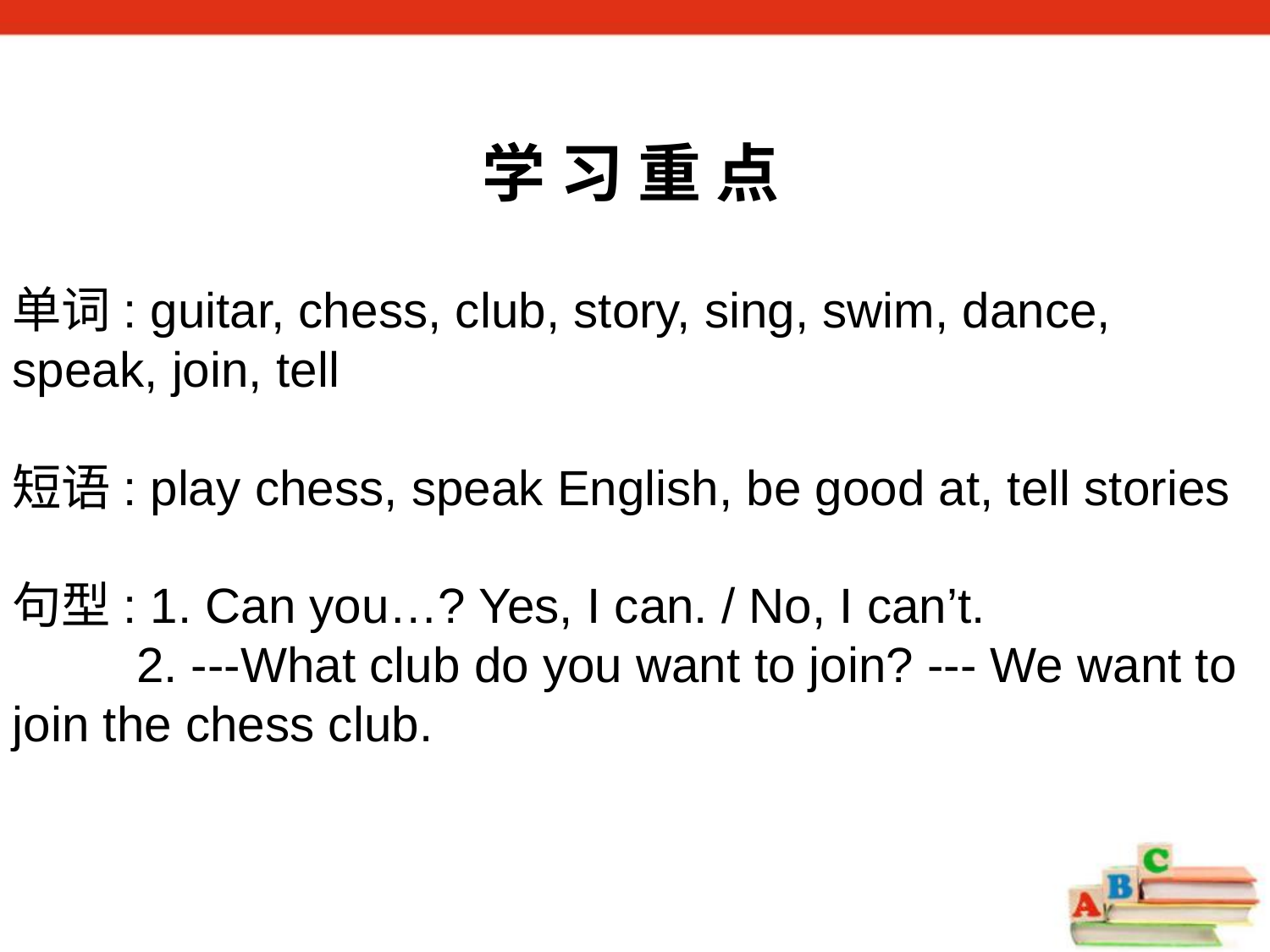

学 习 重 点
单词: guitar, chess, club, story, sing, swim, dance, speak, join, tell

短语: play chess, speak English, be good at, tell stories

句型: 1. Can you…? Yes, I can. / No, I can’t.
         2. ---What club do you want to join? --- We want to join the chess club.